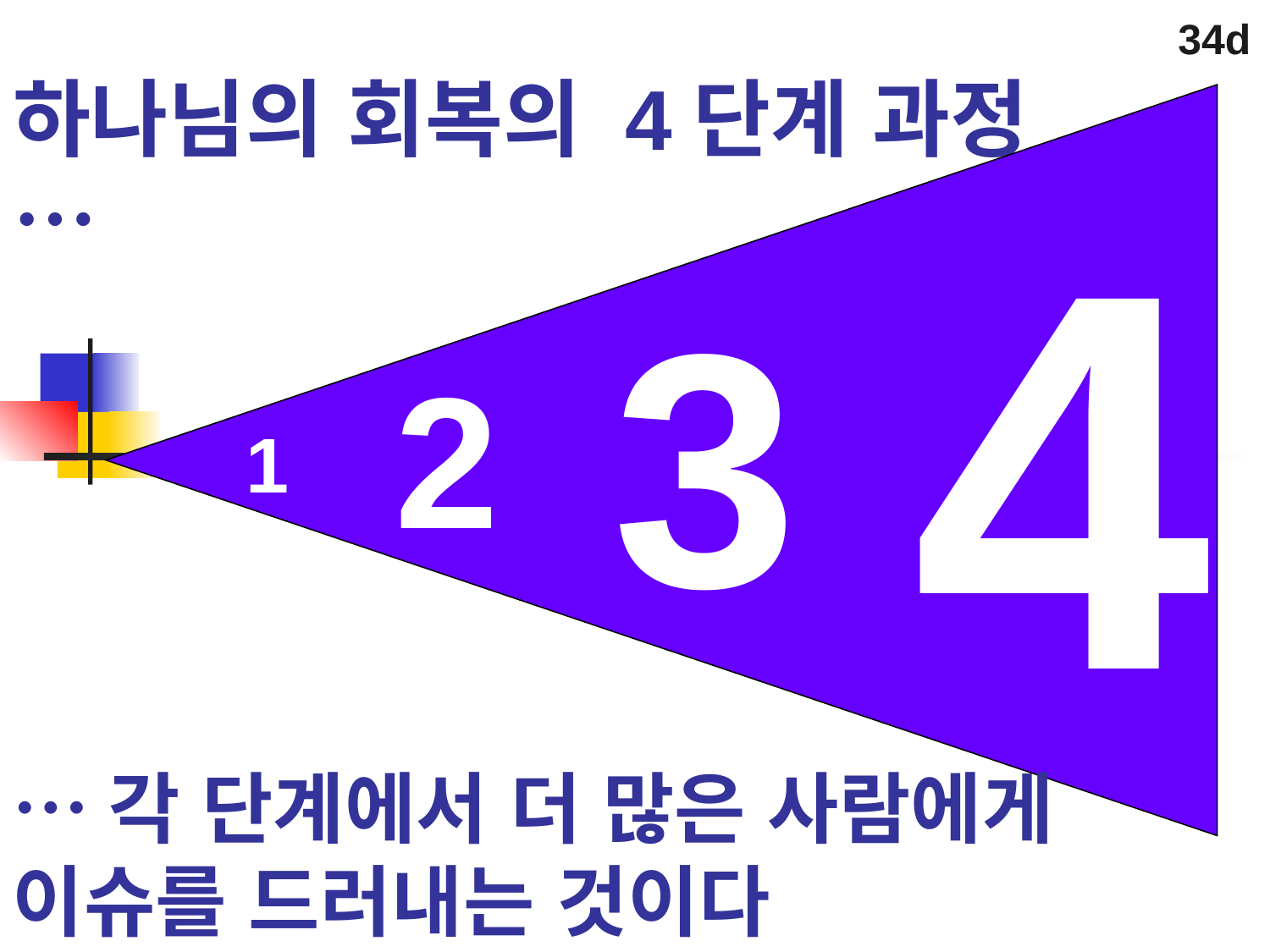

34d
# 하나님의 회복의 4단계 과정…
4
3
2
1
…각 단계에서 더 많은 사람에게 이슈를 드러내는 것이다